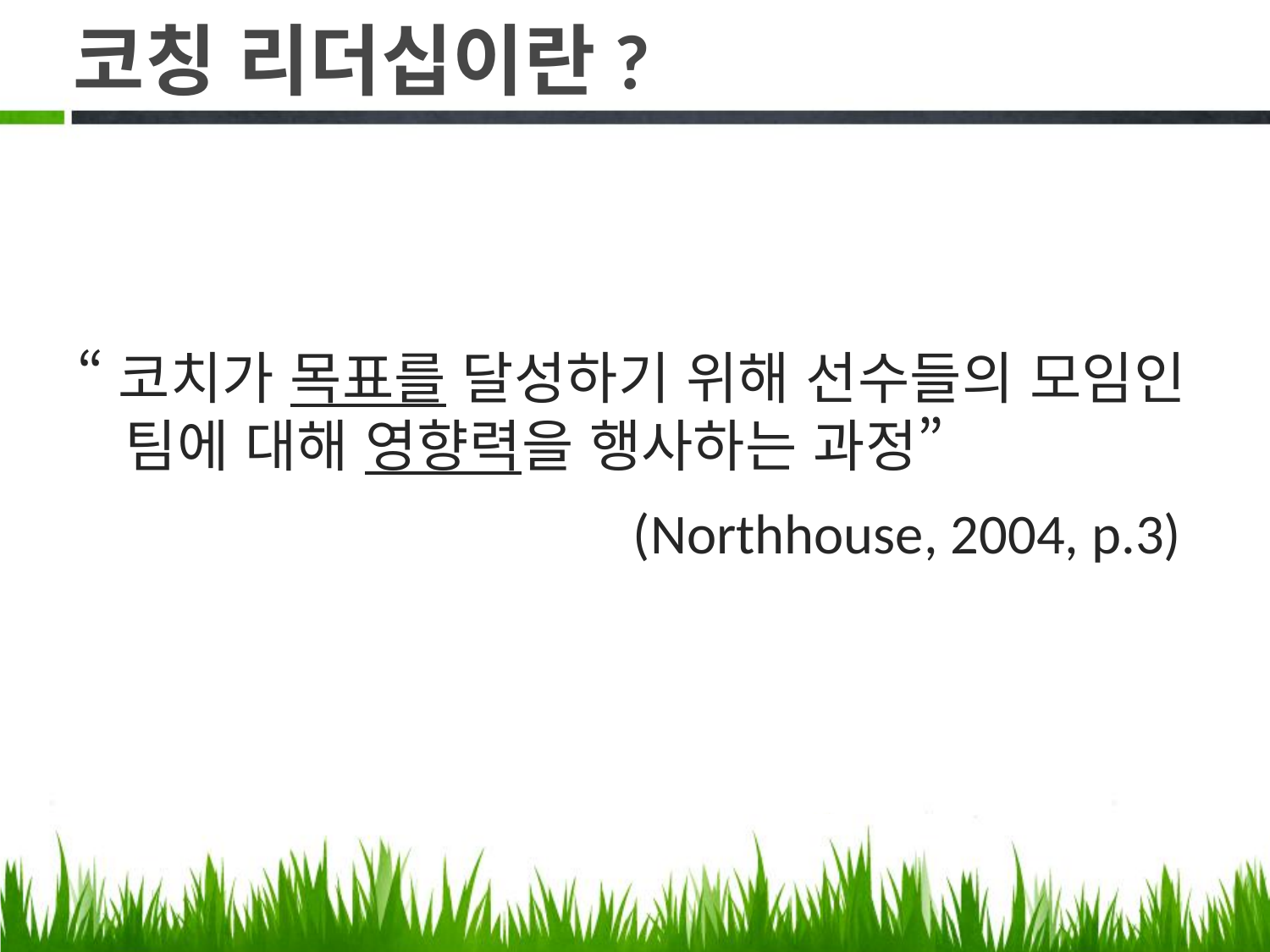

# 코칭 리더십이란?
“코치가 목표를 달성하기 위해 선수들의 모임인 팀에 대해 영향력을 행사하는 과정”
					(Northhouse, 2004, p.3)